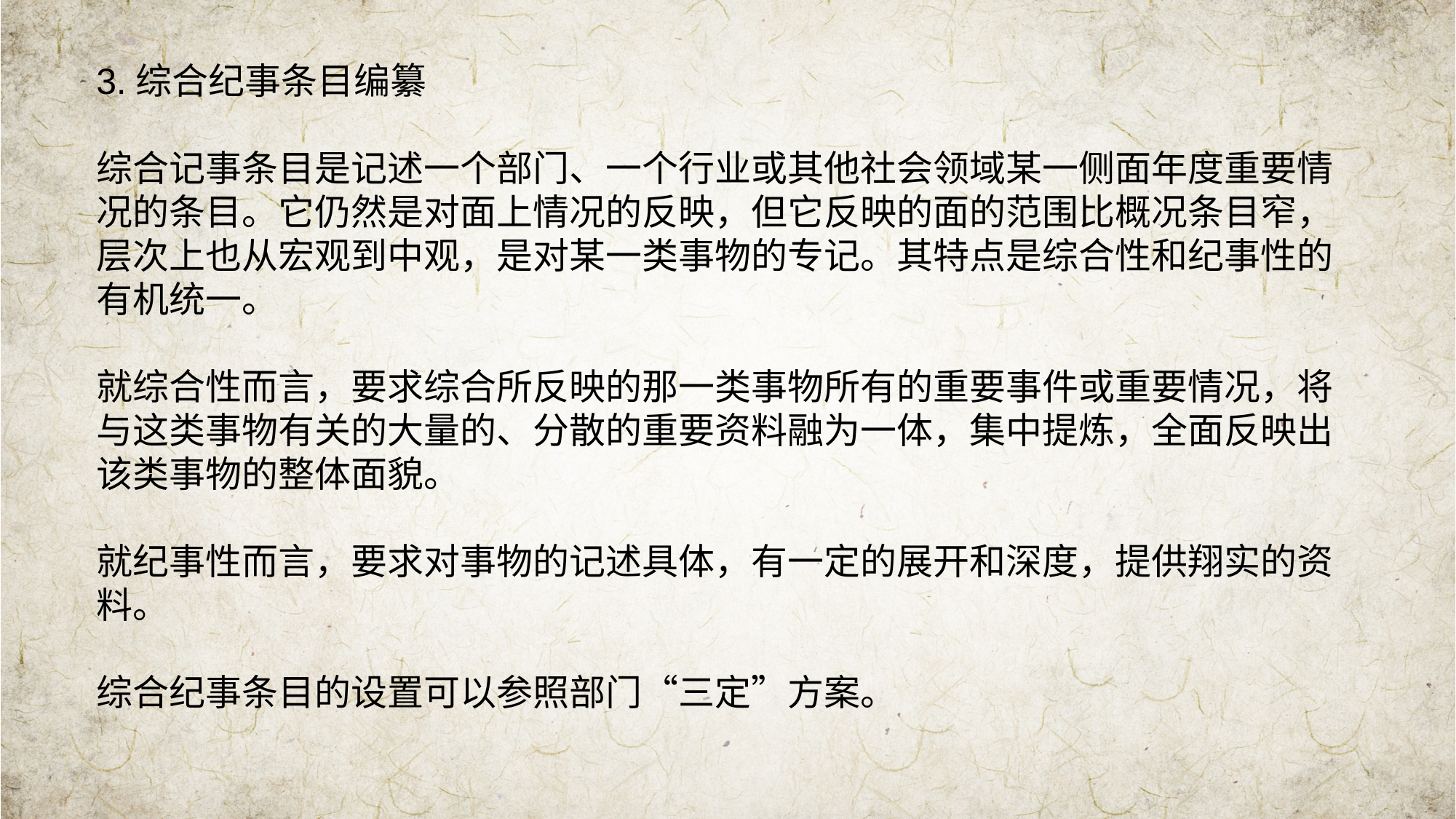

3.综合纪事条目编纂

综合记事条目是记述一个部门、一个行业或其他社会领域某一侧面年度重要情况的条目。它仍然是对面上情况的反映，但它反映的面的范围比概况条目窄，层次上也从宏观到中观，是对某一类事物的专记。其特点是综合性和纪事性的有机统一。

就综合性而言，要求综合所反映的那一类事物所有的重要事件或重要情况，将与这类事物有关的大量的、分散的重要资料融为一体，集中提炼，全面反映出该类事物的整体面貌。

就纪事性而言，要求对事物的记述具体，有一定的展开和深度，提供翔实的资料。

综合纪事条目的设置可以参照部门“三定”方案。